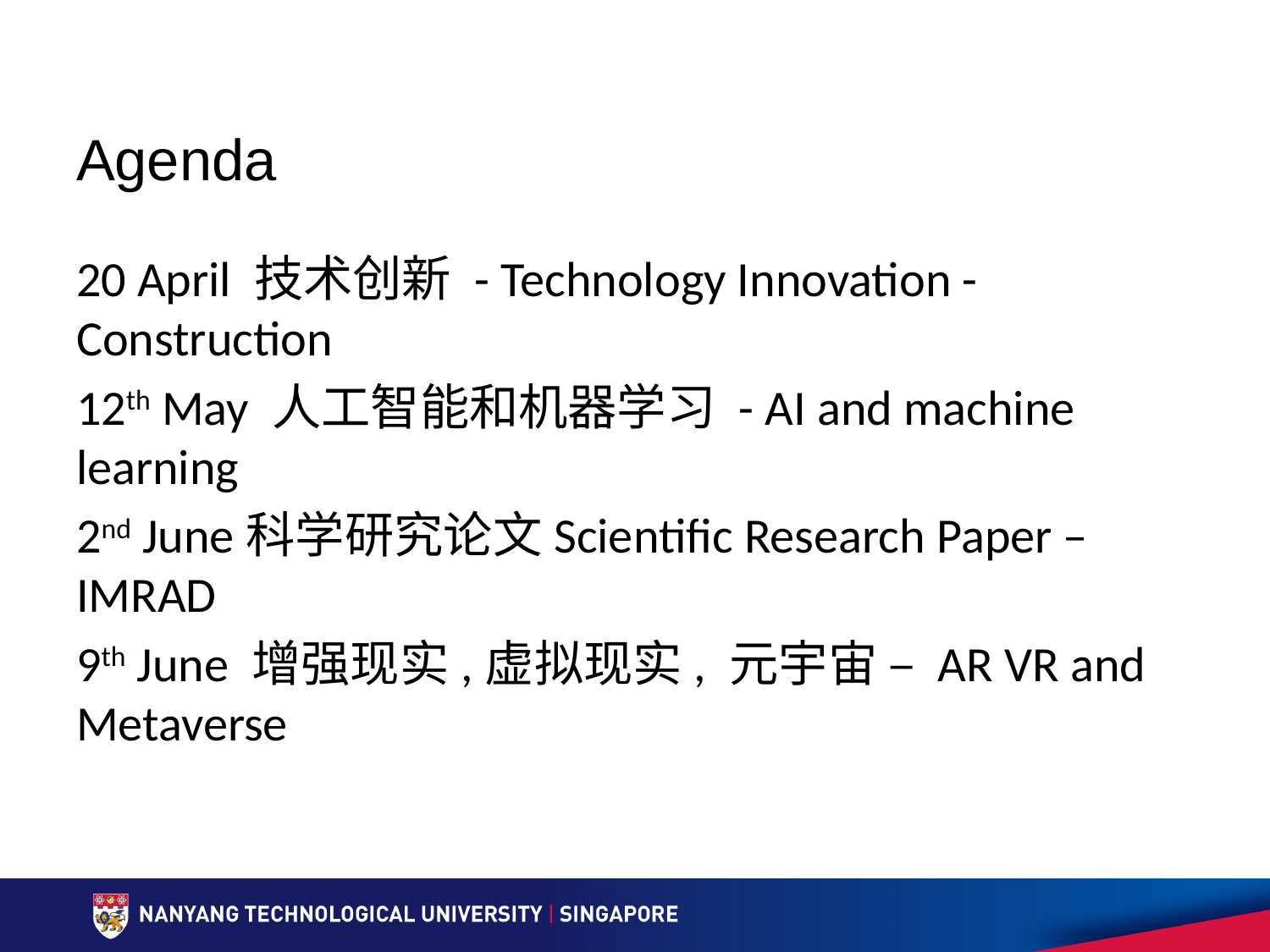

# Agenda
20 April 技术创新 - Technology Innovation -Construction
12th May 人工智能和机器学习 - AI and machine learning
2nd June科学研究论文Scientific Research Paper – IMRAD
9th June 增强现实,虚拟现实, 元宇宙 – AR VR and Metaverse